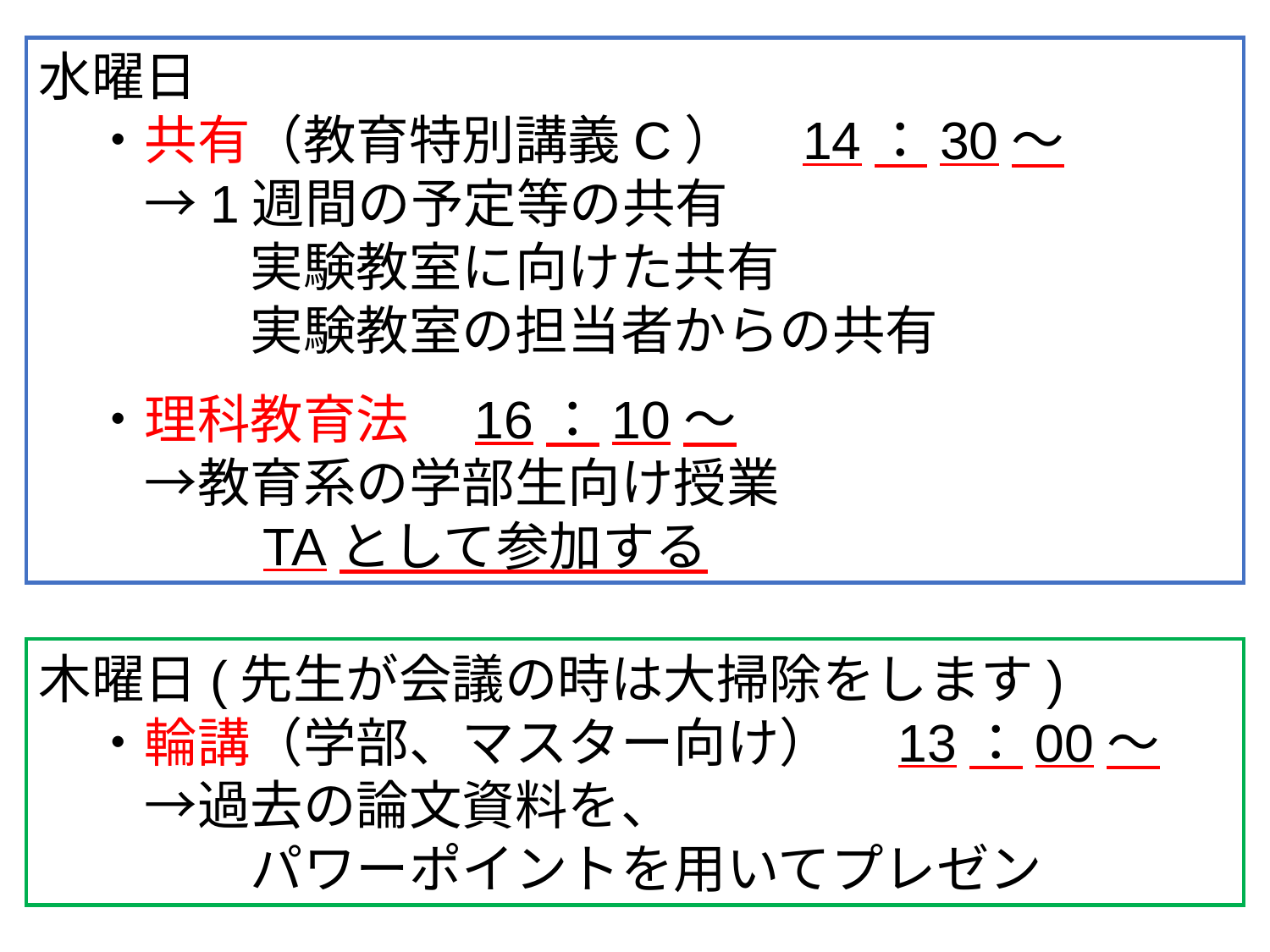

水曜日
　・共有（教育特別講義C）　14：30～
　　→1週間の予定等の共有
　　　　実験教室に向けた共有
　　　　実験教室の担当者からの共有

　・理科教育法　16：10～
　　→教育系の学部生向け授業
　　　　TAとして参加する
木曜日(先生が会議の時は大掃除をします)
　・輪講（学部、マスター向け）　13：00～
　　→過去の論文資料を、
　　　　パワーポイントを用いてプレゼン